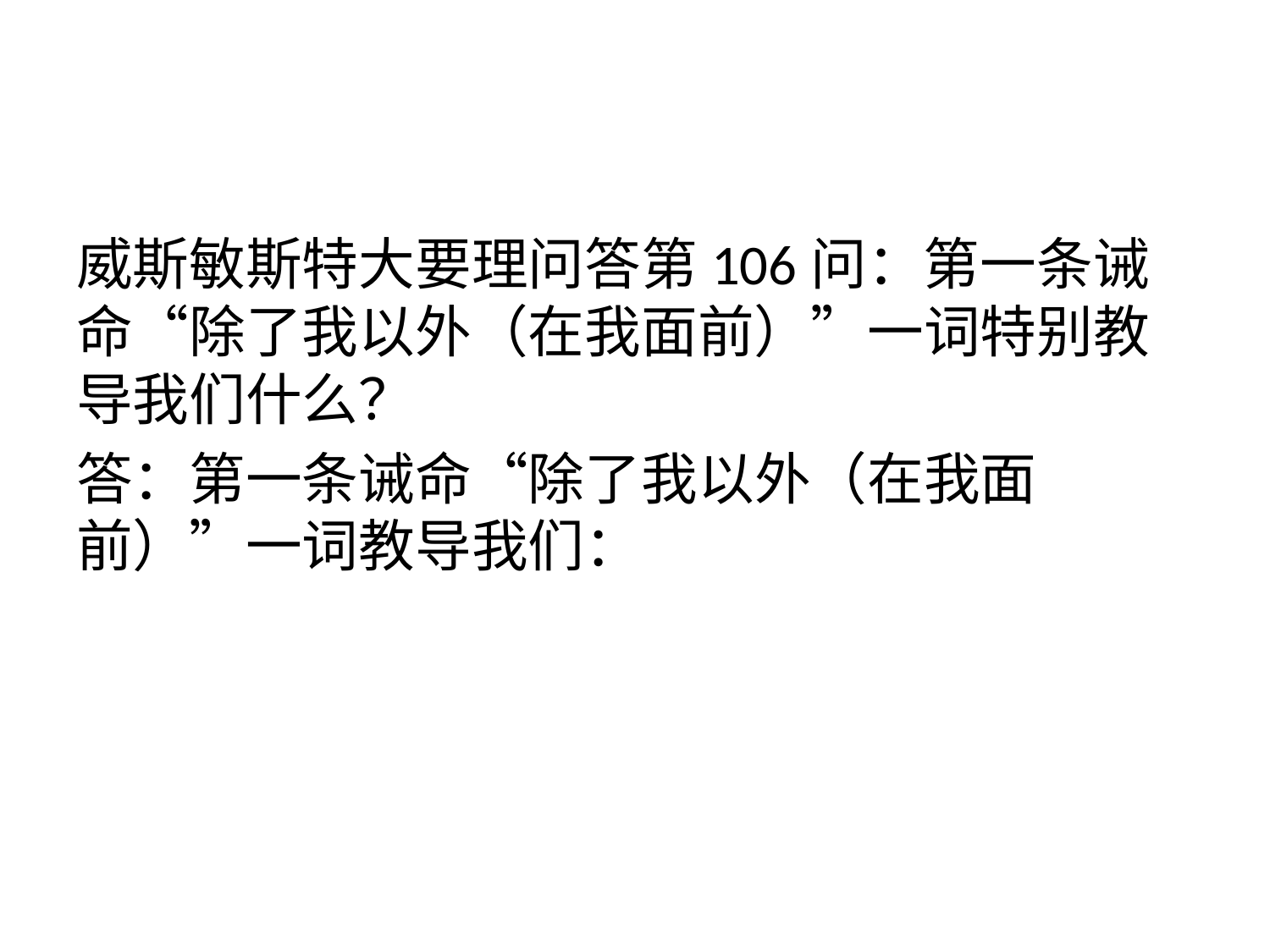

#
威斯敏斯特大要理问答第106问：第一条诫命“除了我以外（在我面前）”一词特别教导我们什么？
答：第一条诫命“除了我以外（在我面前）”一词教导我们：